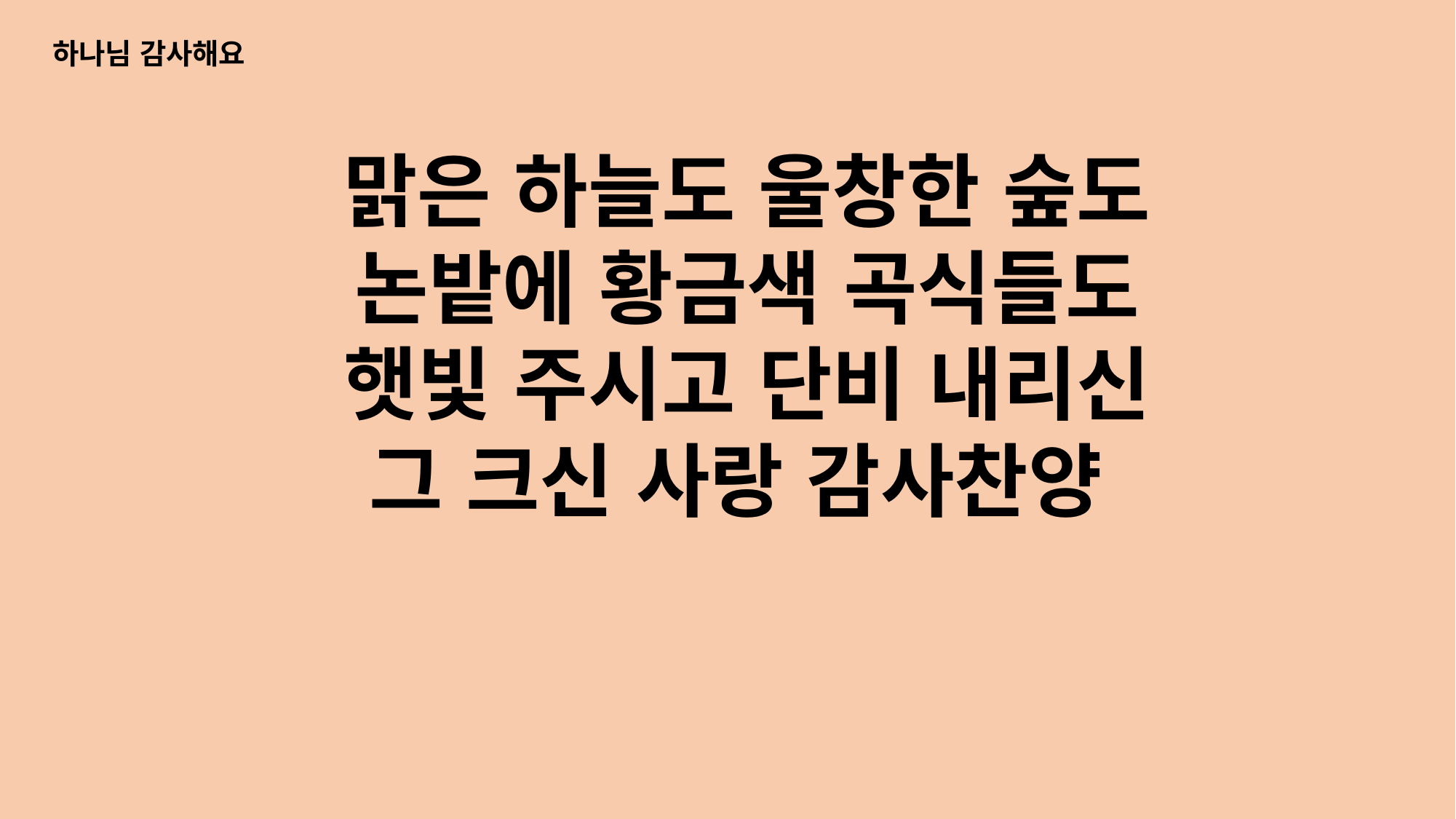

하나님 감사해요
맑은 하늘도 울창한 숲도
논밭에 황금색 곡식들도
햇빛 주시고 단비 내리신
그 크신 사랑 감사찬양